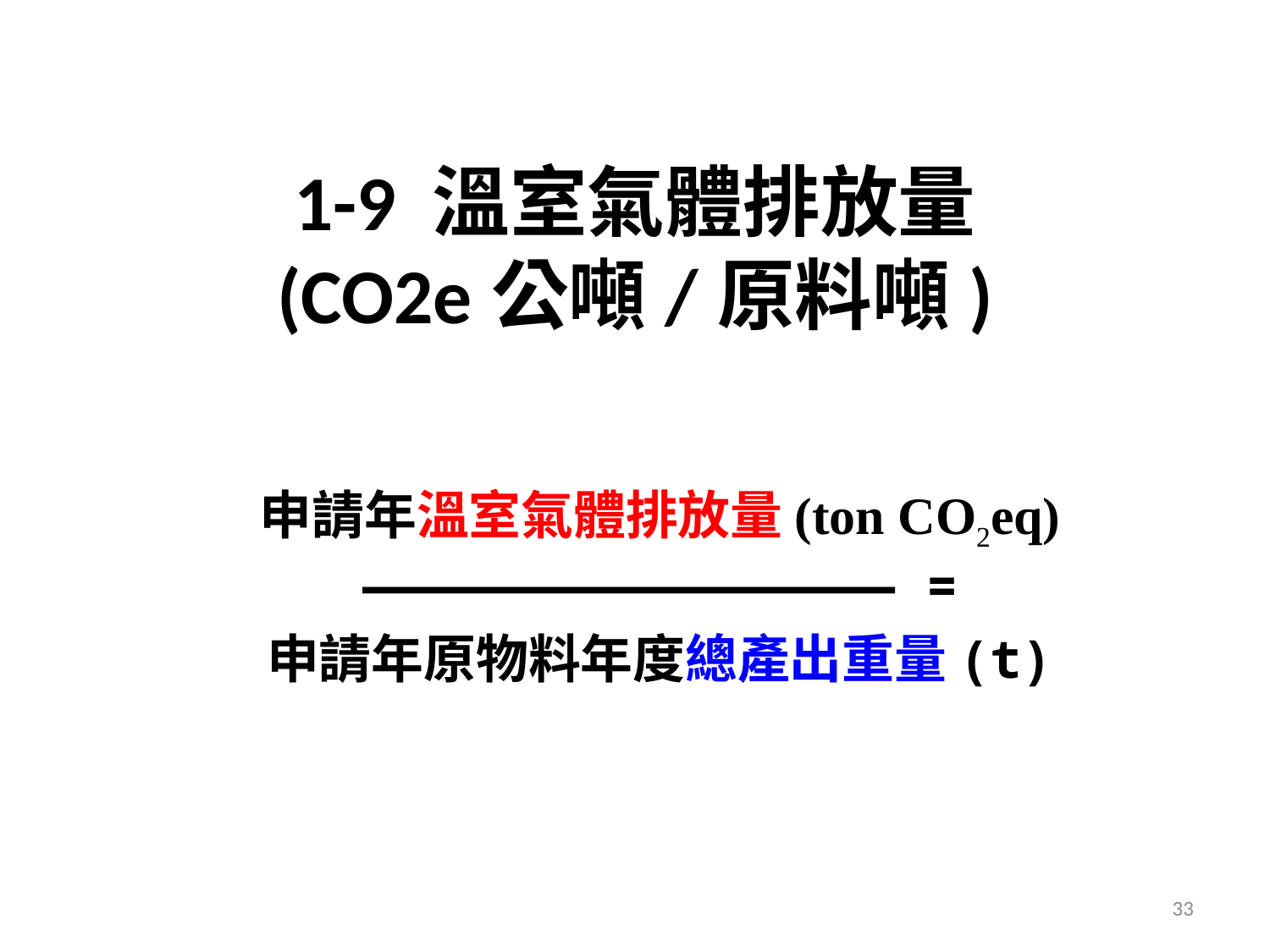

# 1-9 溫室氣體排放量 (CO2e公噸/原料噸)
申請年溫室氣體排放量(ton CO2eq) ――――――――――――――――― =
申請年原物料年度總產出重量(t)
33